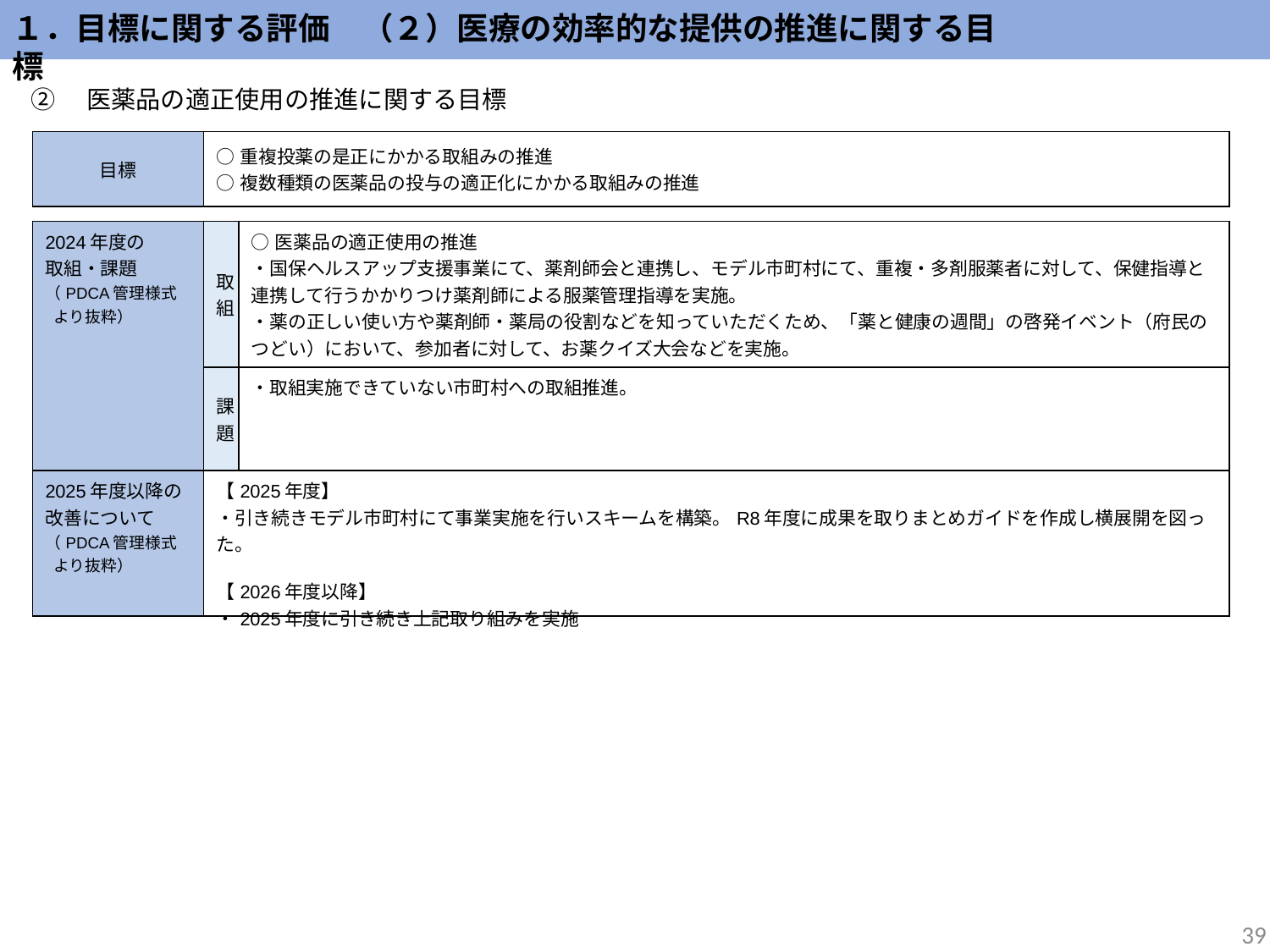

１．目標に関する評価　（２）医療の効率的な提供の推進に関する目標
②　医薬品の適正使用の推進に関する目標
| 目標 | ○重複投薬の是正にかかる取組みの推進　 ○複数種類の医薬品の投与の適正化にかかる取組みの推進 |
| --- | --- |
| 2024年度の 取組・課題 （PDCA管理様式 より抜粋） | 取組 | ○医薬品の適正使用の推進 ・国保ヘルスアップ支援事業にて、薬剤師会と連携し、モデル市町村にて、重複・多剤服薬者に対して、保健指導と連携して行うかかりつけ薬剤師による服薬管理指導を実施。 ・薬の正しい使い方や薬剤師・薬局の役割などを知っていただくため、「薬と健康の週間」の啓発イベント（府民のつどい）において、参加者に対して、お薬クイズ大会などを実施。 |
| --- | --- | --- |
|  | 課題 | ・取組実施できていない市町村への取組推進。 |
| 2025年度以降の改善について （PDCA管理様式 より抜粋） | 【2025年度】 ・引き続きモデル市町村にて事業実施を行いスキームを構築。R8年度に成果を取りまとめガイドを作成し横展開を図った。 【2026年度以降】 ・2025年度に引き続き上記取り組みを実施 |  |
39